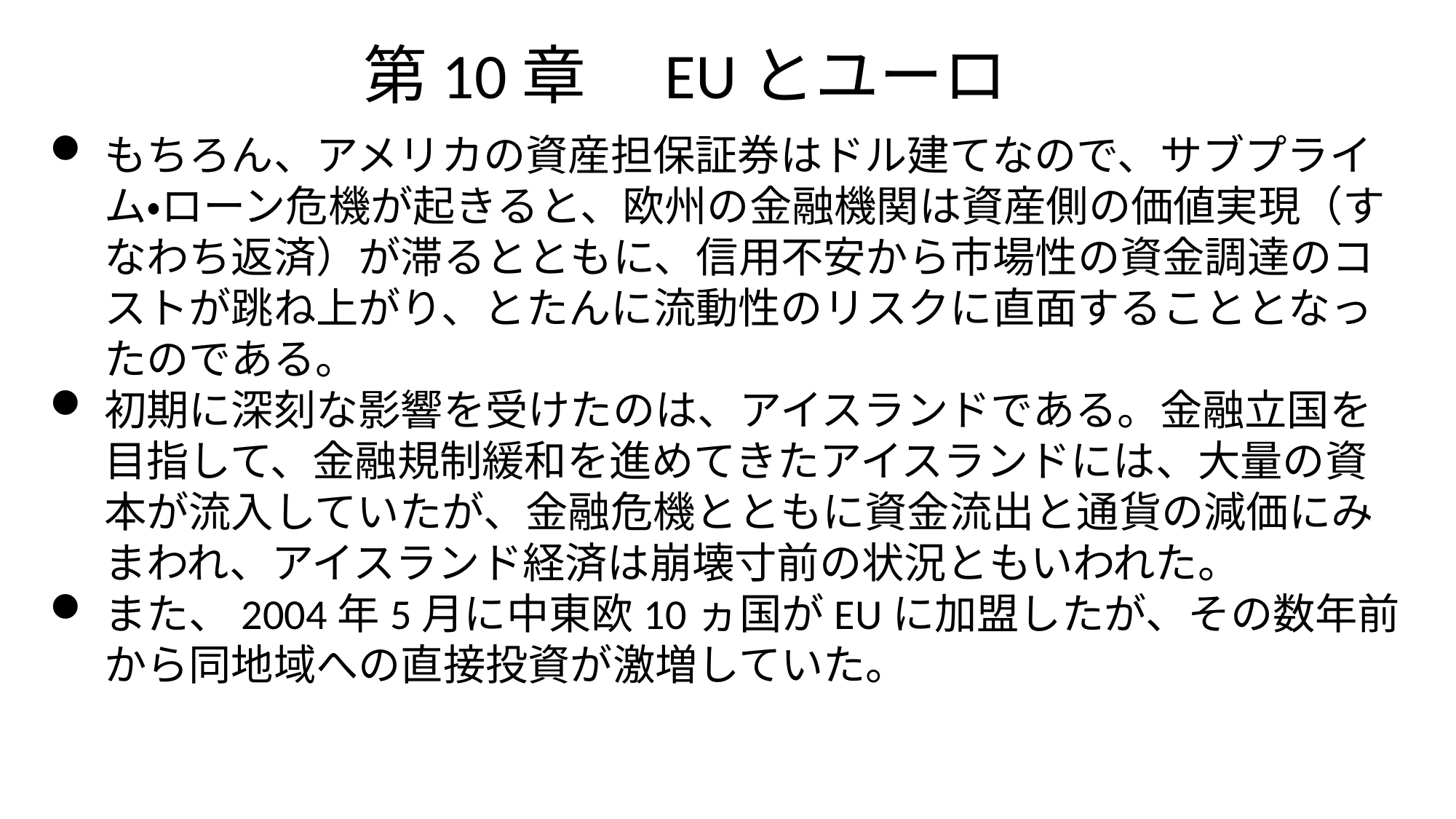

# 第10章　EUとユーロ

もちろん、アメリカの資産担保証券はドル建てなので、サブプライム・ローン危機が起きると、欧州の金融機関は資産側の価値実現（すなわち返済）が滞るとともに、信用不安から市場性の資金調達のコストが跳ね上がり、とたんに流動性のリスクに直面することとなったのである。
初期に深刻な影響を受けたのは、アイスランドである。金融立国を目指して、金融規制緩和を進めてきたアイスランドには、大量の資本が流入していたが、金融危機とともに資金流出と通貨の減価にみまわれ、アイスランド経済は崩壊寸前の状況ともいわれた。
また、2004年5月に中東欧10ヵ国がEUに加盟したが、その数年前から同地域への直接投資が激増していた。